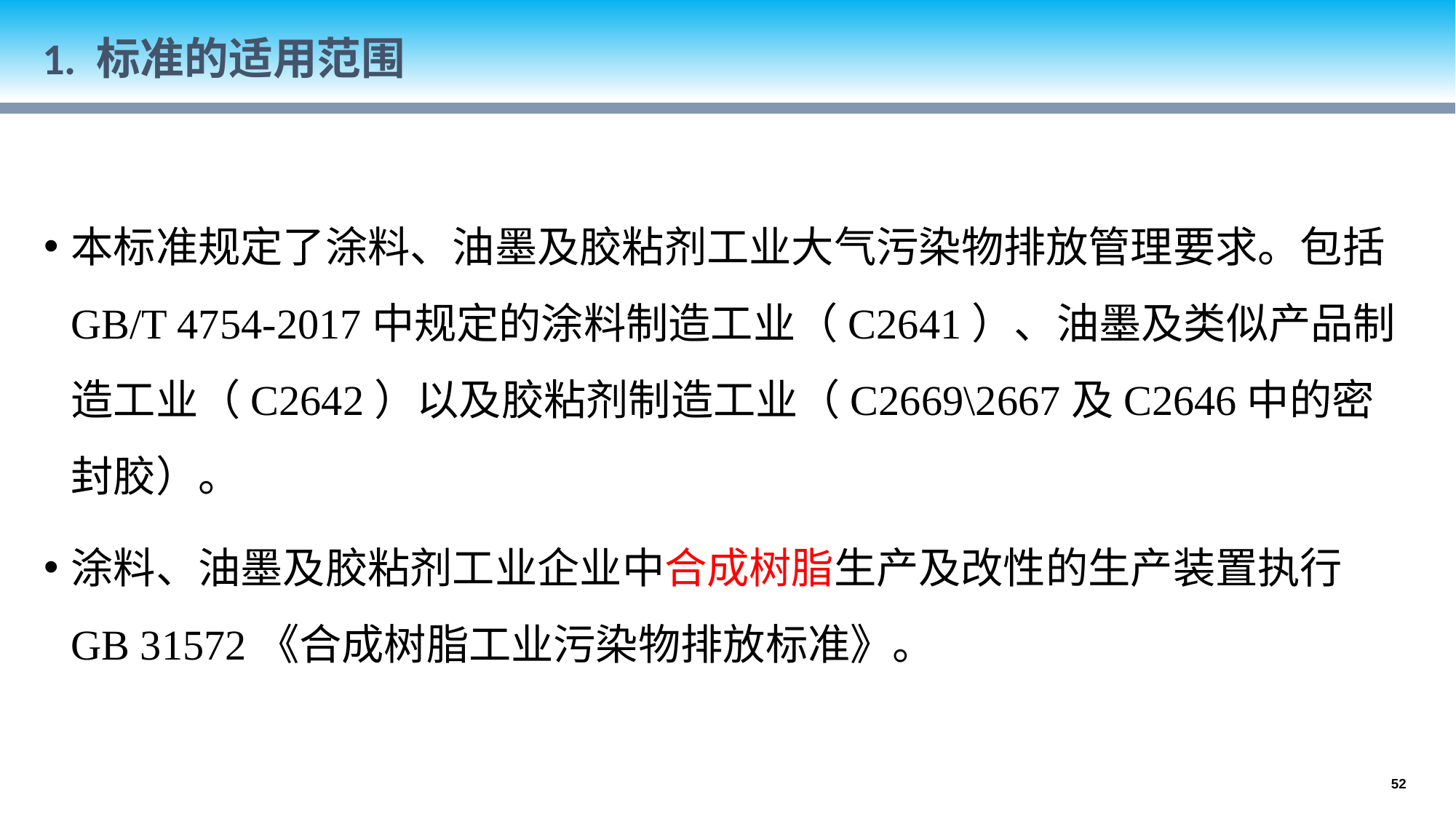

# 1. 标准的适用范围
本标准规定了涂料、油墨及胶粘剂工业大气污染物排放管理要求。包括GB/T 4754-2017中规定的涂料制造工业（C2641）、油墨及类似产品制造工业（C2642）以及胶粘剂制造工业（C2669\2667及C2646中的密封胶）。
涂料、油墨及胶粘剂工业企业中合成树脂生产及改性的生产装置执行GB 31572《合成树脂工业污染物排放标准》。

52